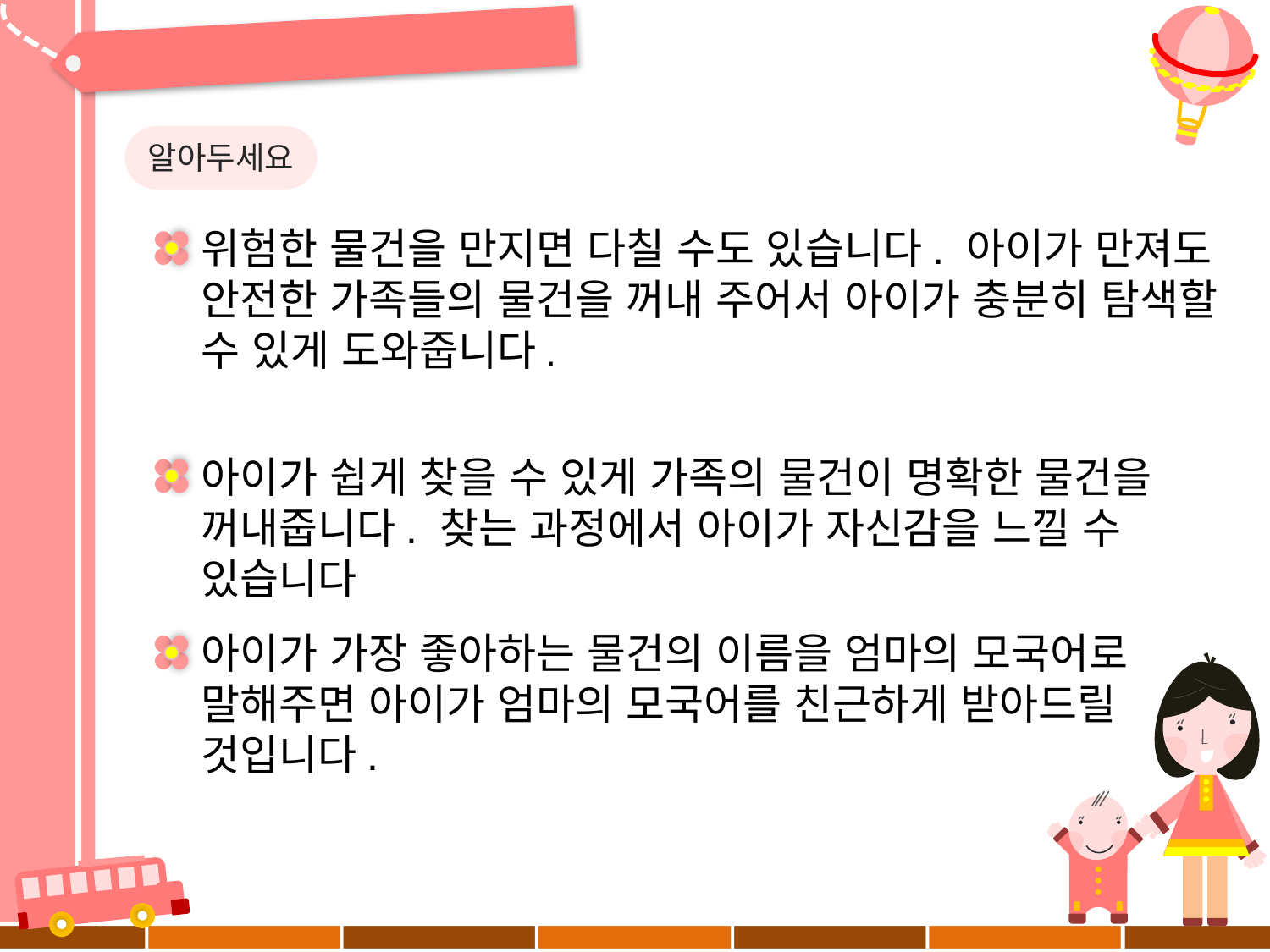

알아두세요
위험한 물건을 만지면 다칠 수도 있습니다. 아이가 만져도
안전한 가족들의 물건을 꺼내 주어서 아이가 충분히 탐색할 수 있게 도와줍니다.

아이가 쉽게 찾을 수 있게 가족의 물건이 명확한 물건을 꺼내줍니다. 찾는 과정에서 아이가 자신감을 느낄 수 있습니다

아이가 가장 좋아하는 물건의 이름을 엄마의 모국어로
말해주면 아이가 엄마의 모국어를 친근하게 받아드릴
것입니다.